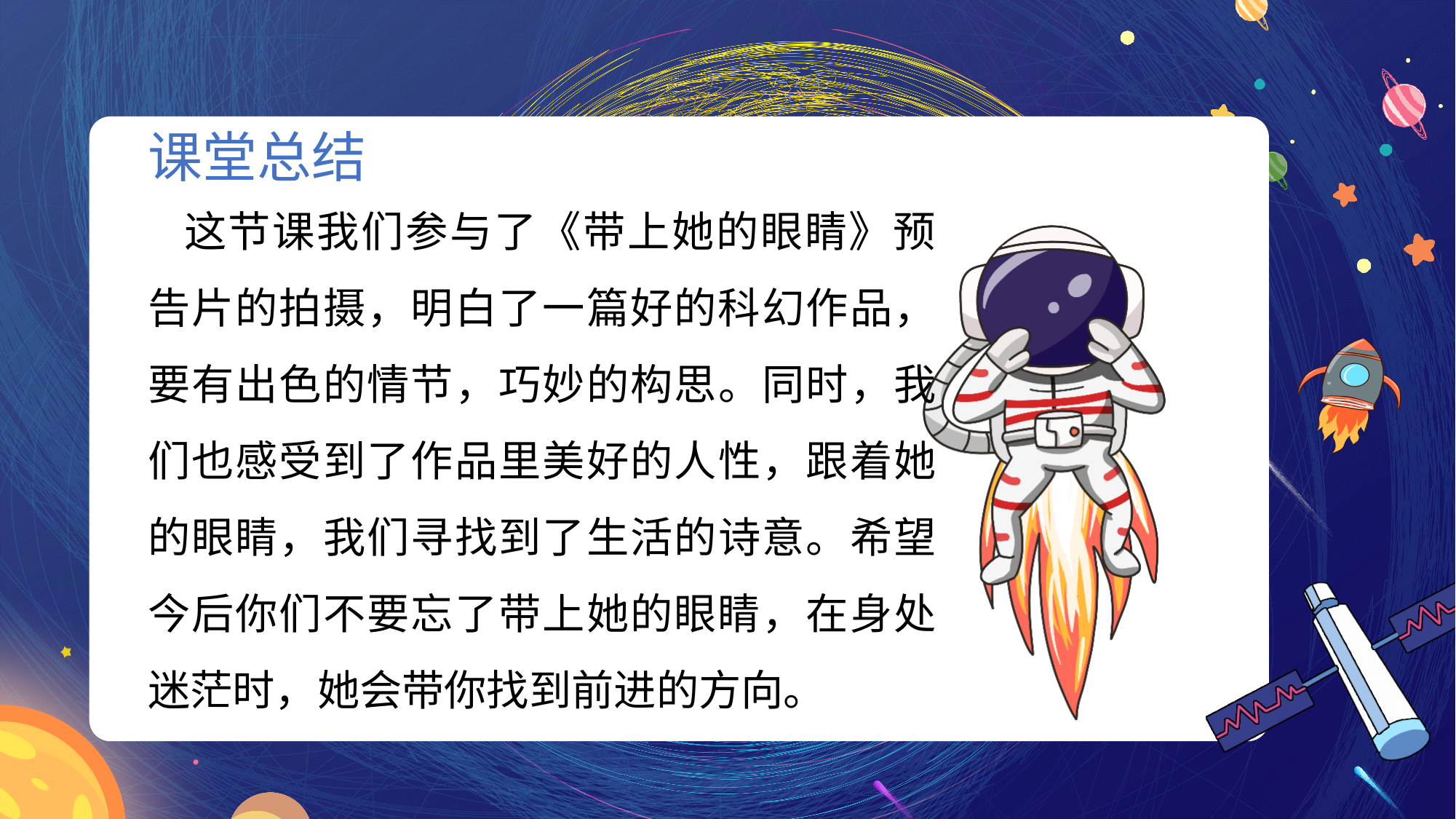

课堂总结
这节课我们参与了《带上她的眼睛》预告片的拍摄，明白了一篇好的科幻作品，要有出色的情节，巧妙的构思。同时，我们也感受到了作品里美好的人性，跟着她的眼睛，我们寻找到了生活的诗意。希望今后你们不要忘了带上她的眼睛，在身处迷茫时，她会带你找到前进的方向。